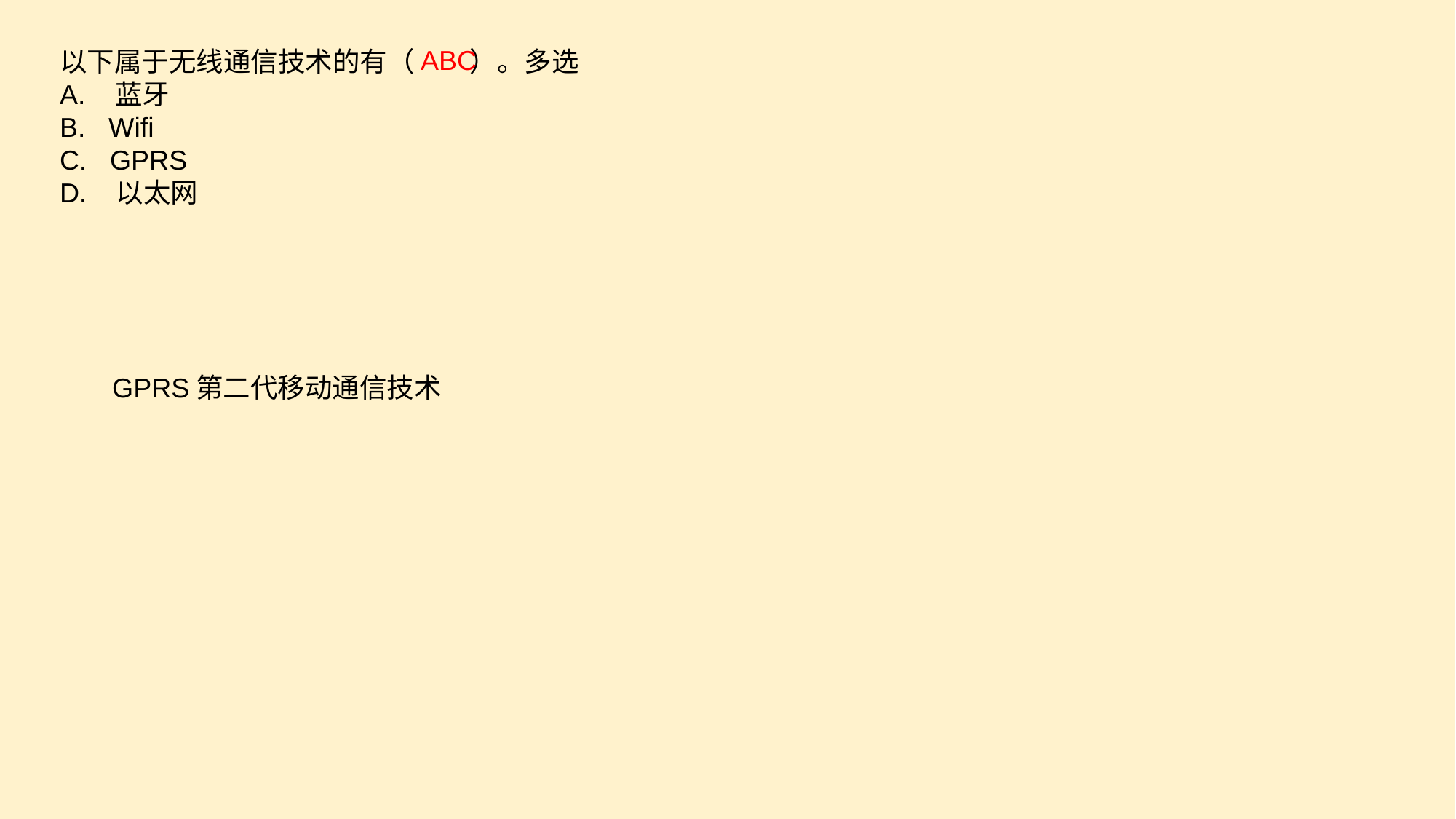

ABC
以下属于无线通信技术的有（         ）。多选
A.   蓝牙
B.   Wifi
C.   GPRS
D.   以太网
GPRS第二代移动通信技术